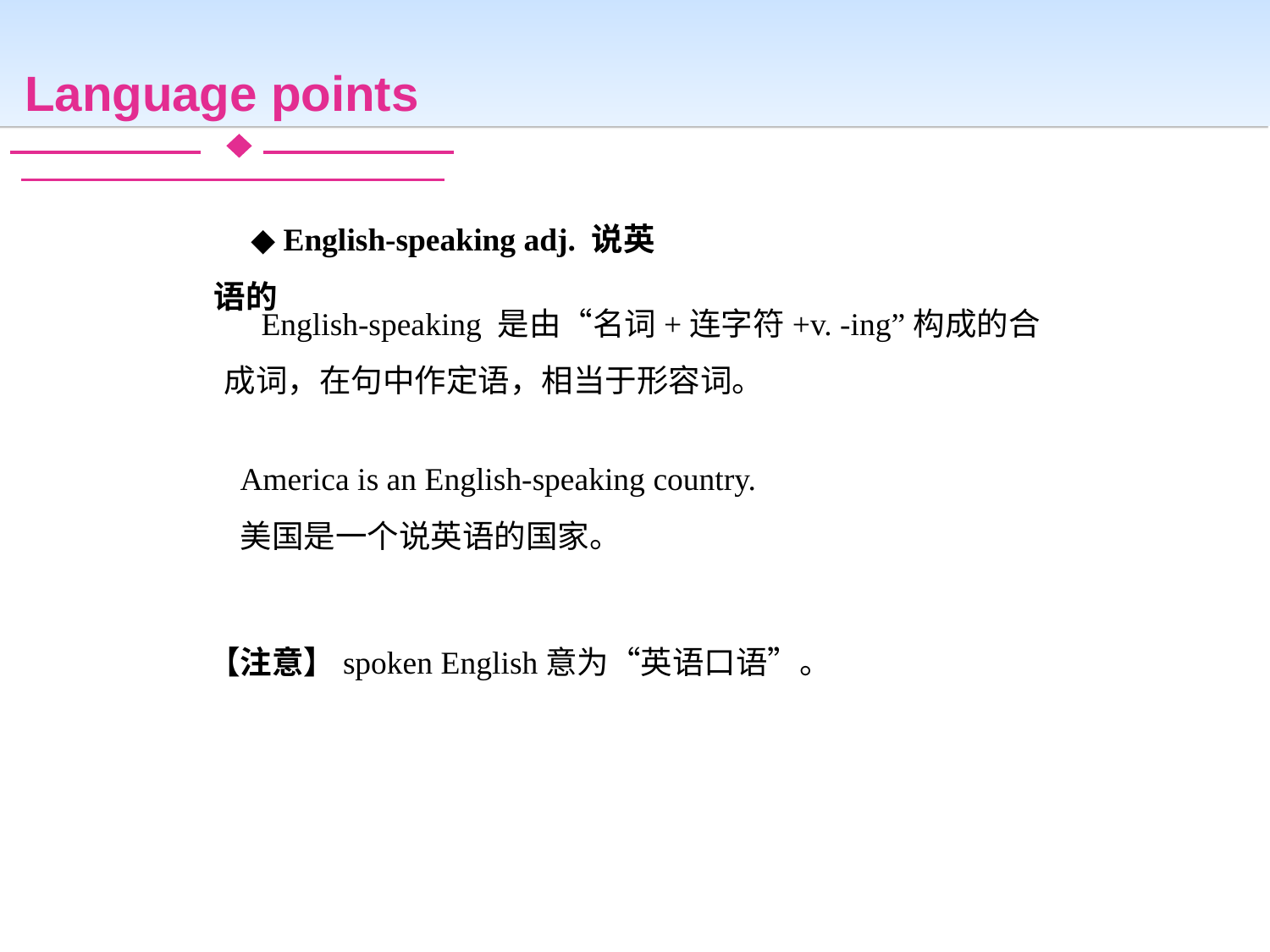

Language points

◆ English-speaking adj. 说英语的
English-speaking 是由“名词+连字符+v. -ing”构成的合成词，在句中作定语，相当于形容词。
America is an English-speaking country.
美国是一个说英语的国家。
【注意】spoken English意为“英语口语”。